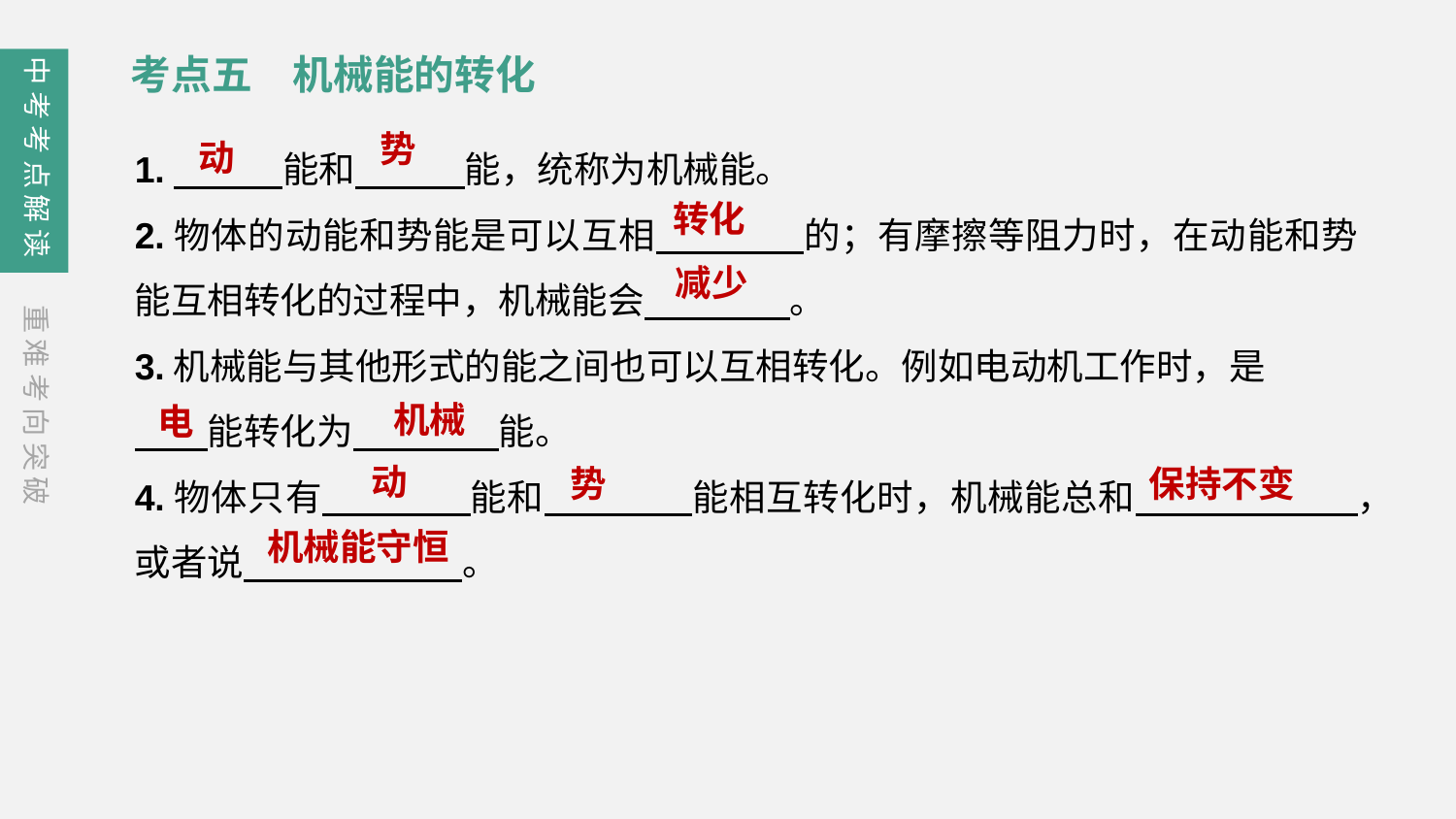

考点五　机械能的转化
中考考点解读

动
1.　　　能和　　　能，统称为机械能。
2.物体的动能和势能是可以互相　　　　的；有摩擦等阻力时，在动能和势能互相转化的过程中，机械能会　　　　。
3.机械能与其他形式的能之间也可以互相转化。例如电动机工作时，是
　　能转化为　　　　能。
4.物体只有　　　　能和　　　　能相互转化时，机械能总和　　　　　　，或者说　　　　　　。
势
转化
减少
重难考向突破
机械
电
动
势
保持不变
机械能守恒